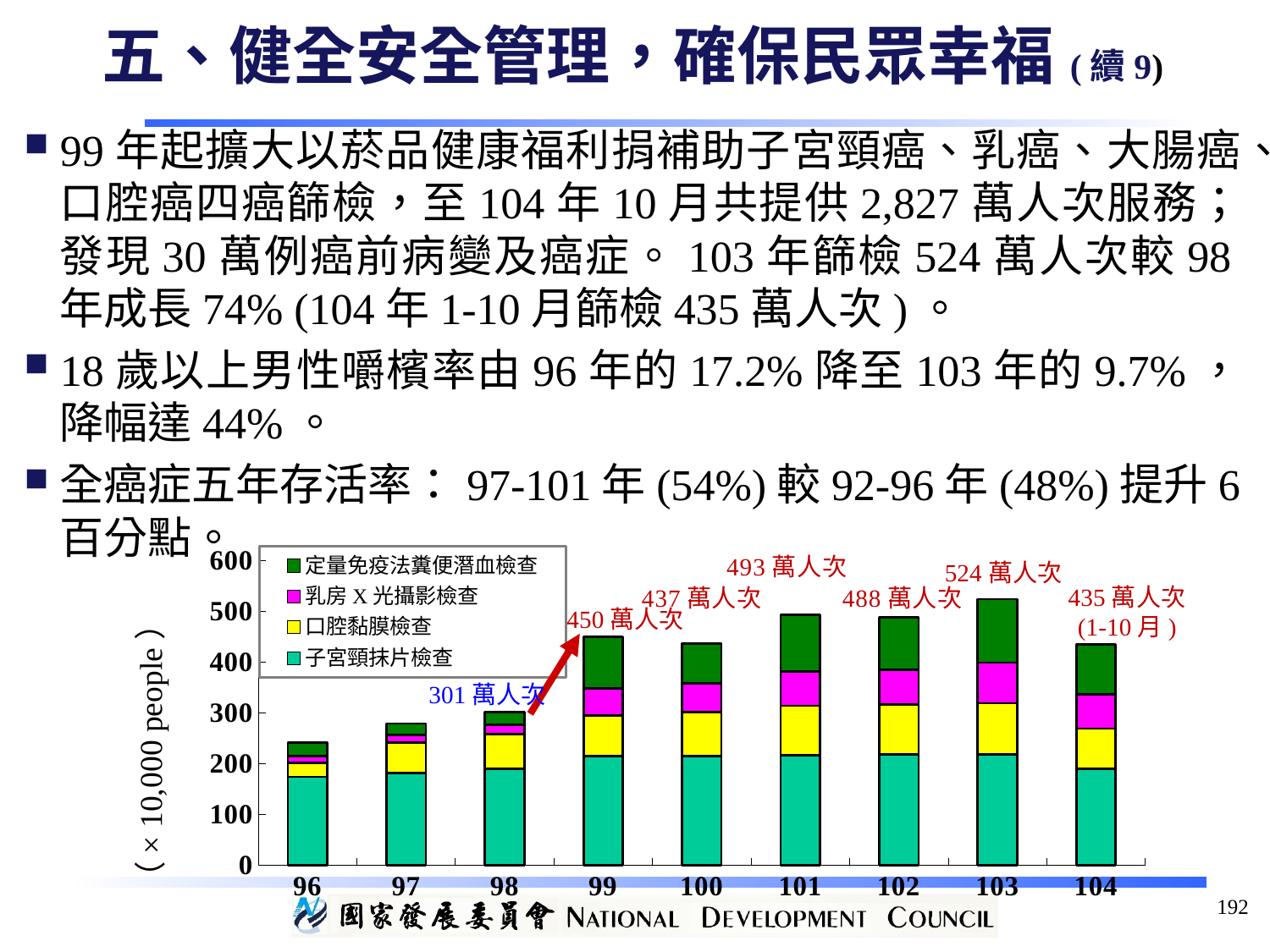

五、健全安全管理，確保民眾幸福(續9)
99年起擴大以菸品健康福利捐補助子宮頸癌、乳癌、大腸癌、口腔癌四癌篩檢，至104年10月共提供2,827萬人次服務；發現30萬例癌前病變及癌症。103年篩檢524萬人次較98年成長74% (104年1-10月篩檢435萬人次)。
18歲以上男性嚼檳率由96年的17.2%降至103年的9.7%，降幅達44%。
全癌症五年存活率：97-101年(54%)較92-96年(48%)提升6百分點。

### Chart

| Category | 子宮頸抹片檢查 | 口腔黏膜檢查 | 乳房X光攝影檢查 | 定量免疫法糞便潛血檢查 |
|---|---|---|---|---|
| 96 | 174.0 | 28.0 | 13.0 | 26.0 |
| 97 | 182.0 | 60.0 | 15.0 | 22.0 |
| 98 | 190.0 | 68.0 | 19.0 | 24.0 |
| 99 | 215.0 | 80.0 | 53.0 | 102.0 |
| 100 | 215.0 | 87.0 | 56.0 | 79.0 |
| 101 | 216.0 | 98.0 | 67.0 | 112.0 |
| 102 | 218.0 | 98.0 | 69.0 | 103.0 |
| 103 | 218.0 | 101.0 | 80.0 | 125.0 |
| 104 | 190.0 | 79.0 | 68.0 | 98.0 |
524萬人次
450萬人次

301萬人次
（× 10,000 people）
435萬人次
(1-10月)
192